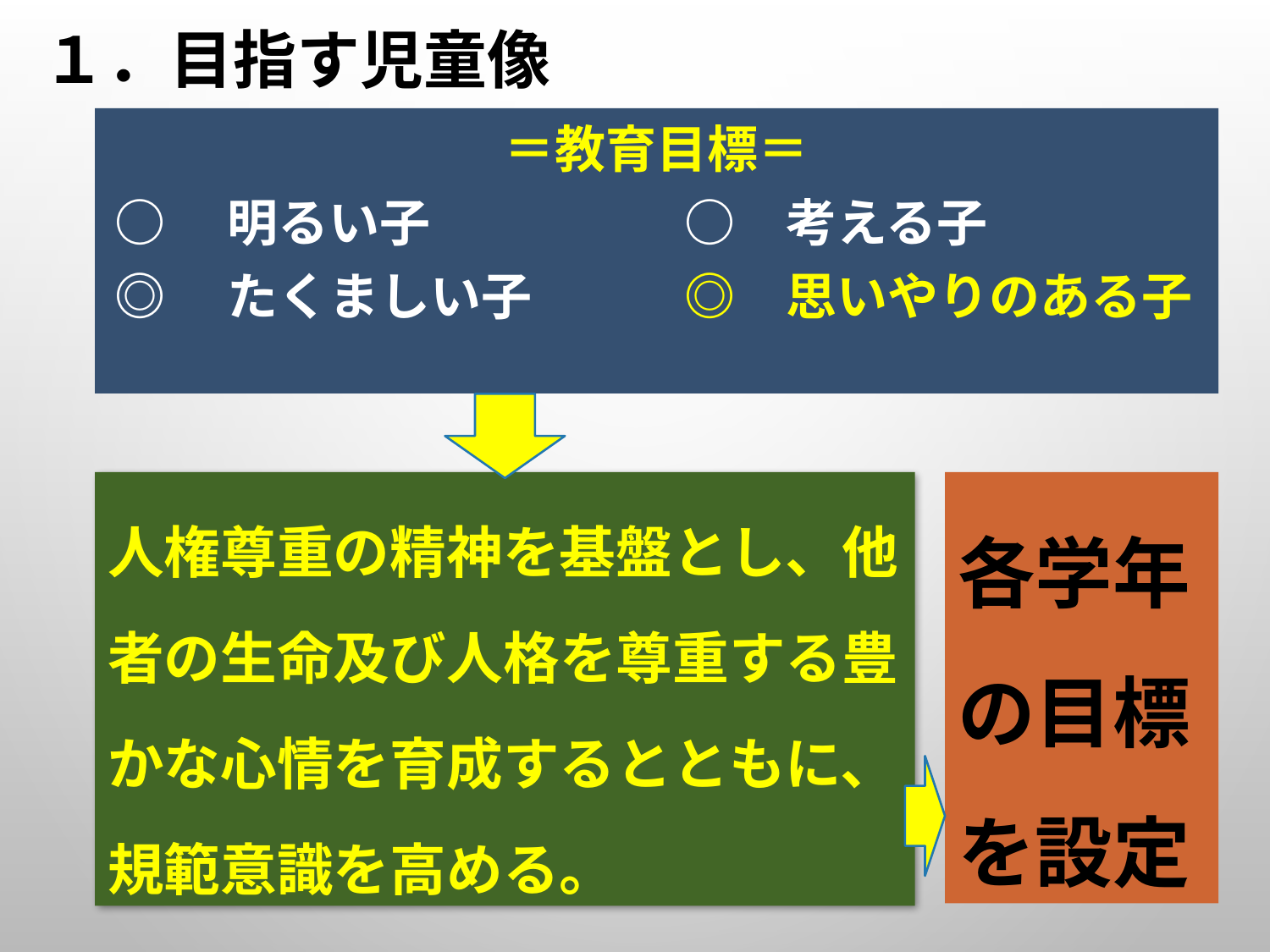

# １．目指す児童像
＝教育目標＝
○　明るい子　　　　　○　考える子
◎　たくましい子　　　◎　思いやりのある子

人権尊重の精神を基盤とし、他者の生命及び人格を尊重する豊かな心情を育成するとともに、規範意識を高める。
各学年の目標を設定